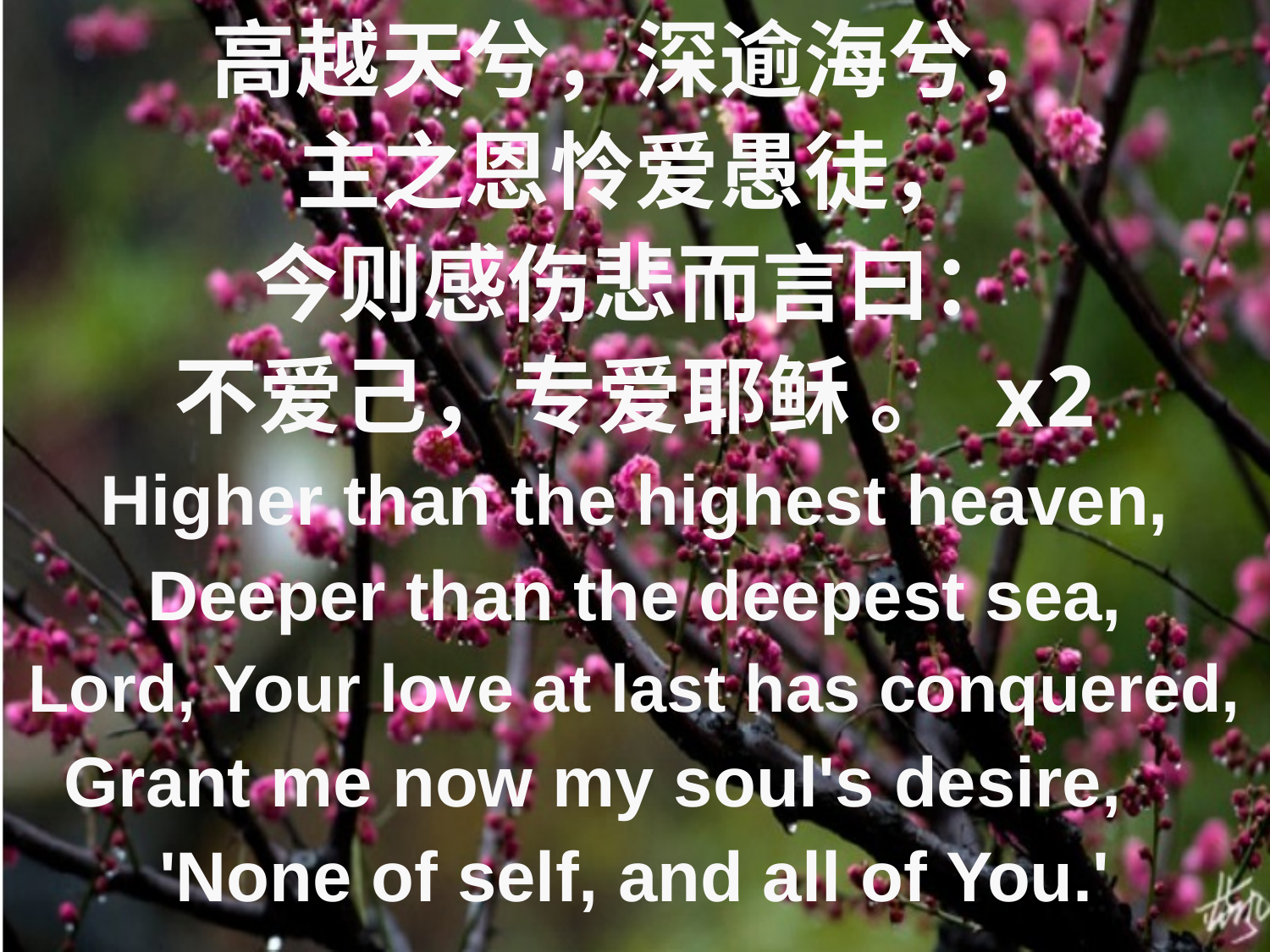

高越天兮，深逾海兮，
主之恩怜爱愚徒，
今则感伤悲而言曰：
不爱己，专爱耶稣 。 x2
Higher than the highest heaven,
Deeper than the deepest sea,
Lord, Your love at last has conquered,
Grant me now my soul's desire,
'None of self, and all of You.'